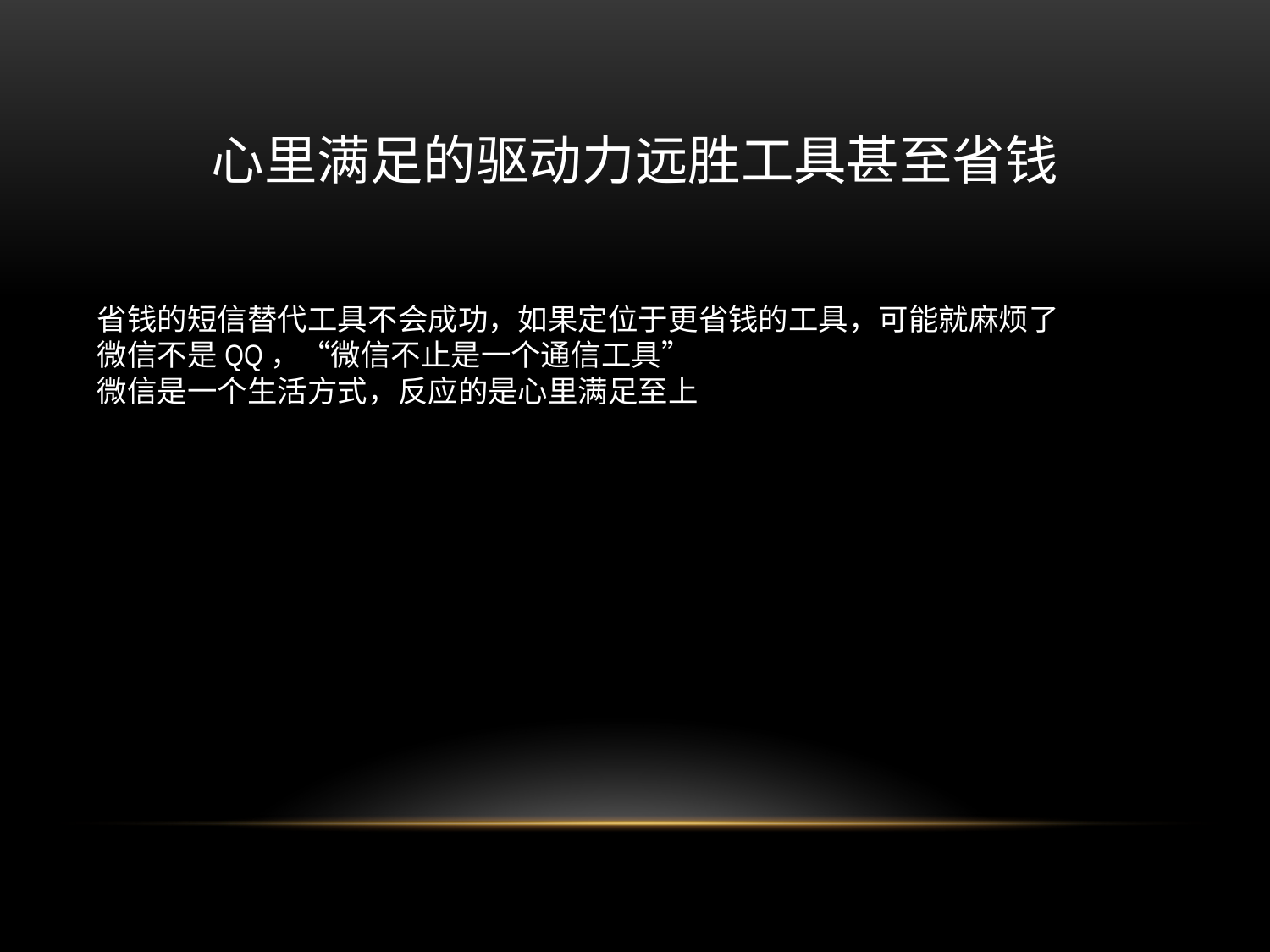

# 心里满足的驱动力远胜工具甚至省钱

省钱的短信替代工具不会成功，如果定位于更省钱的工具，可能就麻烦了
微信不是QQ，“微信不止是一个通信工具”
微信是一个生活方式，反应的是心里满足至上